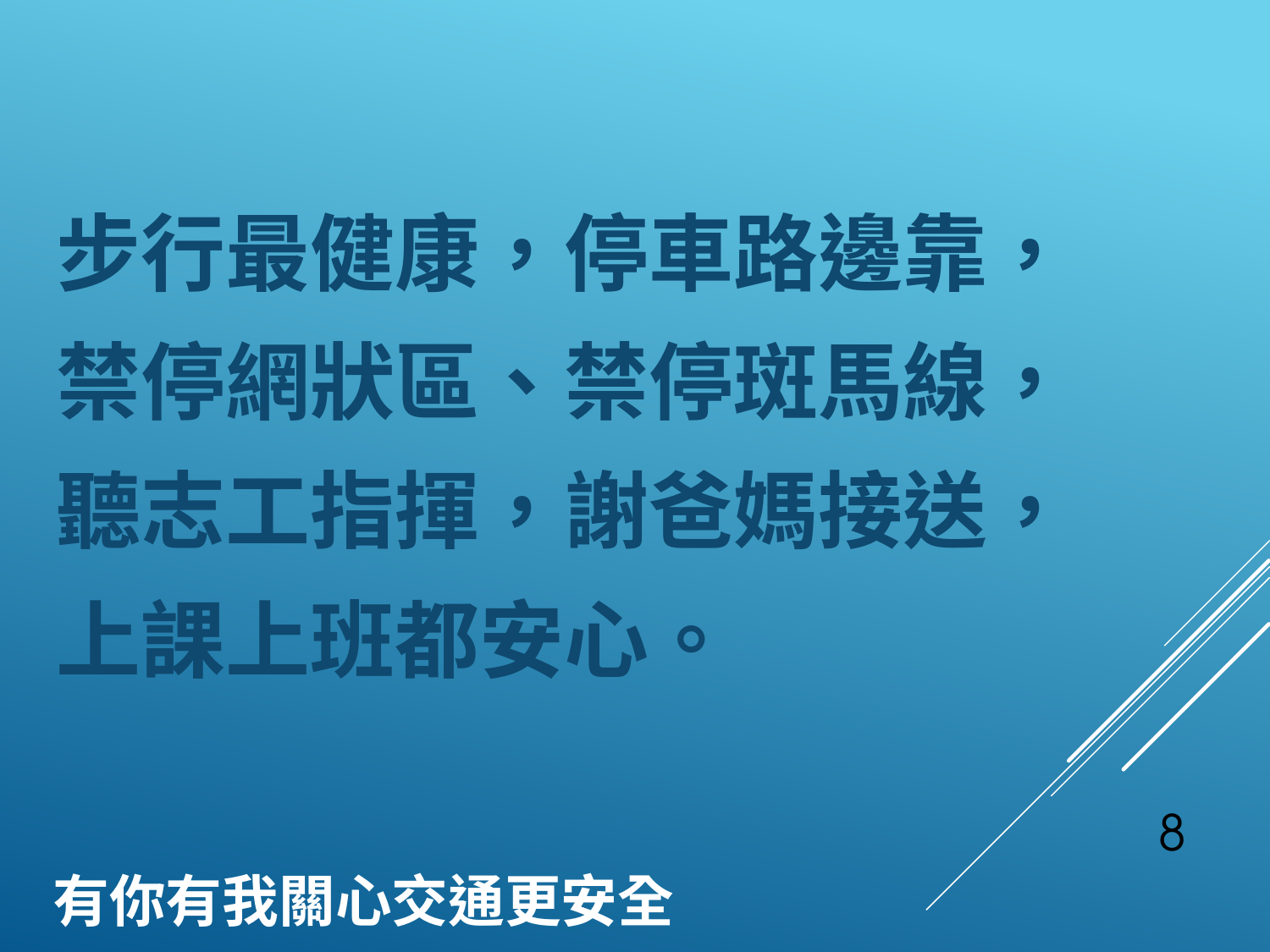

步行最健康，停車路邊靠，
禁停網狀區、禁停斑馬線，
聽志工指揮，謝爸媽接送，
上課上班都安心。
8
# 有你有我關心交通更安全